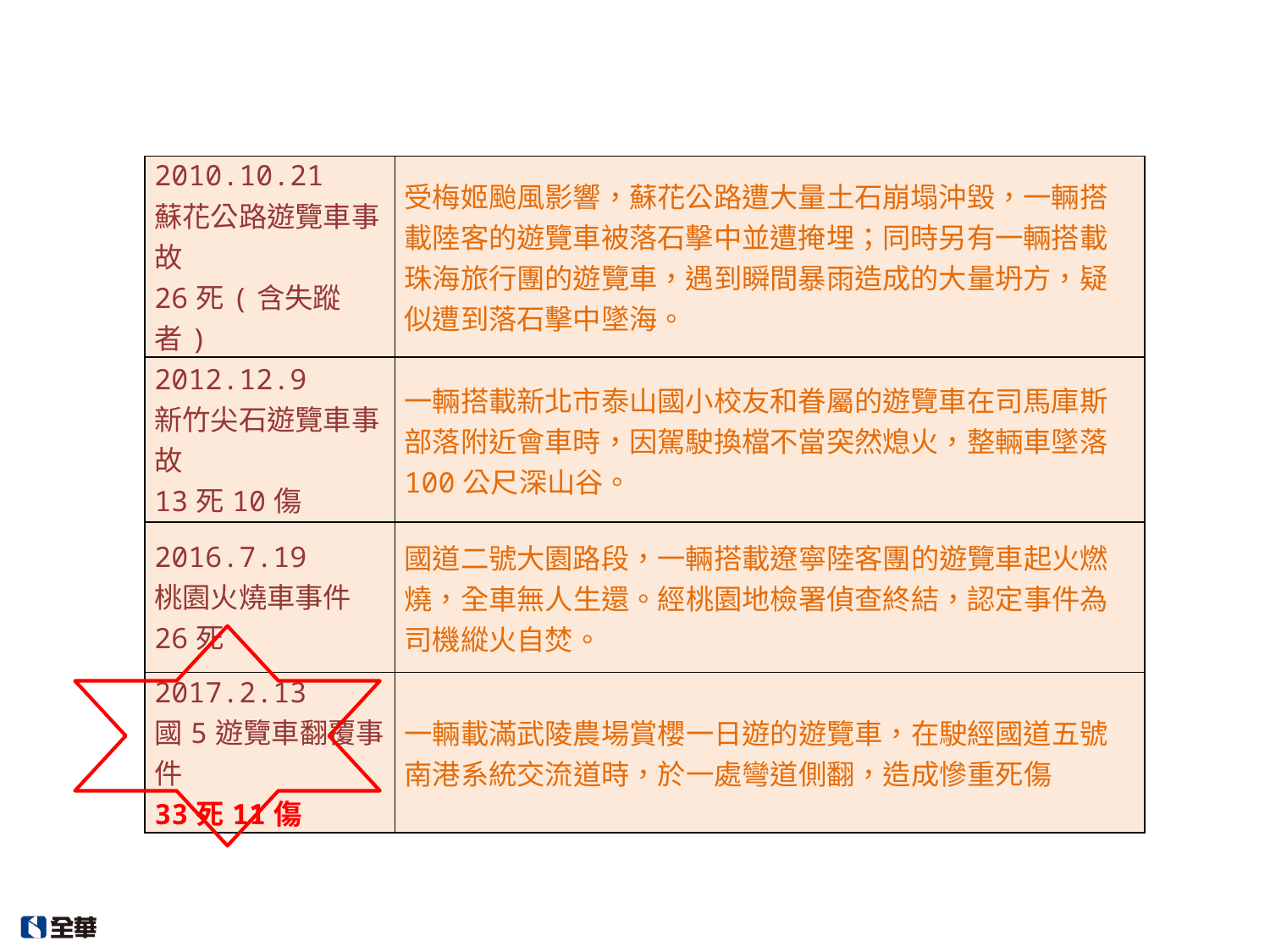

#
| 2010.10.21 蘇花公路遊覽車事故 26死(含失蹤者) | 受梅姬颱風影響，蘇花公路遭大量土石崩塌沖毀，一輛搭載陸客的遊覽車被落石擊中並遭掩埋；同時另有一輛搭載珠海旅行團的遊覽車，遇到瞬間暴雨造成的大量坍方，疑似遭到落石擊中墜海。 |
| --- | --- |
| 2012.12.9 新竹尖石遊覽車事故 13死10傷 | 一輛搭載新北市泰山國小校友和眷屬的遊覽車在司馬庫斯部落附近會車時，因駕駛換檔不當突然熄火，整輛車墜落100公尺深山谷。 |
| 2016.7.19 桃園火燒車事件 26死 | 國道二號大園路段，一輛搭載遼寧陸客團的遊覽車起火燃燒，全車無人生還。經桃園地檢署偵查終結，認定事件為司機縱火自焚。 |
| 2017.2.13 國5遊覽車翻覆事件 33死11傷 | 一輛載滿武陵農場賞櫻一日遊的遊覽車，在駛經國道五號南港系統交流道時，於一處彎道側翻，造成慘重死傷 |